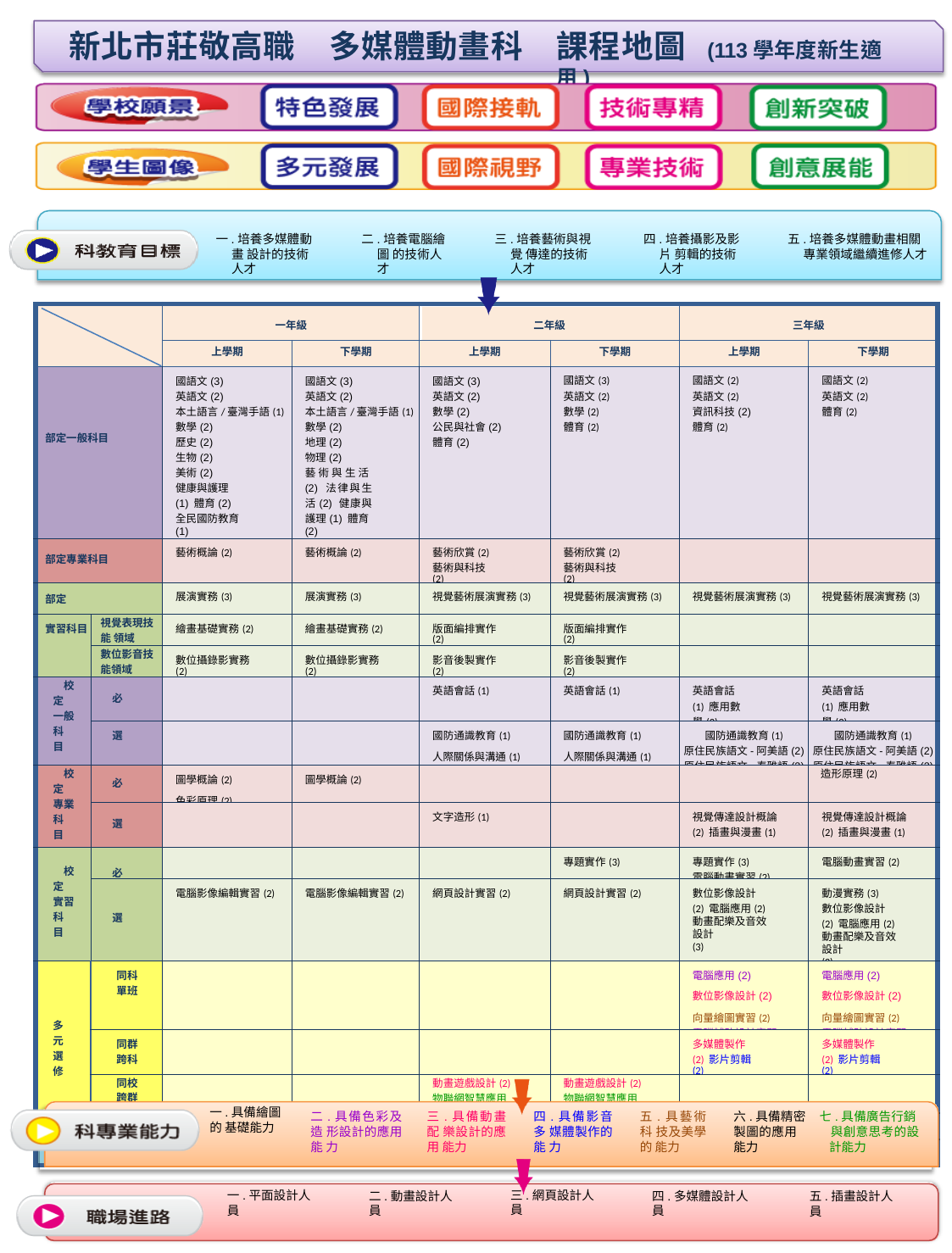

新北市莊敬高職
多媒體動畫科
課程地圖 (113學年度新生適用)

一.培養多媒體動畫 設計的技術人才
二.培養電腦繪圖 的技術人才
三.培養藝術與視覺 傳達的技術人才
四.培養攝影及影片 剪輯的技術人才
五.培養多媒體動畫相關 專業領域繼續進修人才

|  |  | 一年級 |  | 二年級 |  | 三年級 |  |
| --- | --- | --- | --- | --- | --- | --- | --- |
|  |  | 上學期 | 下學期 | 上學期 | 下學期 | 上學期 | 下學期 |
| 部定一般科目 |  | 國語文(3) 英語文(2) 本土語言/臺灣手語(1) 數學(2) 歷史(2) 生物(2) 美術(2) 健康與護理(1) 體育(2) 全民國防教育(1) | 國語文(3) 英語文(2) 本土語言/臺灣手語(1) 數學(2) 地理(2) 物理(2) 藝術與生活(2) 法律與生活(2) 健康與護理(1) 體育(2) 全民國防教育(1) | 國語文(3) 英語文(2) 數學(2) 公民與社會(2) 體育(2) | 國語文(3) 英語文(2) 數學(2) 體育(2) | 國語文(2) 英語文(2) 資訊科技(2) 體育(2) | 國語文(2) 英語文(2) 體育(2) |
| 部定專業科目 |  | 藝術概論(2) | 藝術概論(2) | 藝術欣賞(2) 藝術與科技(2) | 藝術欣賞(2) 藝術與科技(2) |  |  |
| 部定 |  | 展演實務(3) | 展演實務(3) | 視覺藝術展演實務(3) | 視覺藝術展演實務(3) | 視覺藝術展演實務(3) | 視覺藝術展演實務(3) |
| 實習科目 | 視覺表現技能 領域 | 繪畫基礎實務(2) | 繪畫基礎實務(2) | 版面編排實作(2) | 版面編排實作(2) |  |  |
|  | 數位影音技能領域 | 數位攝錄影實務(2) | 數位攝錄影實務(2) | 影音後製實作(2) | 影音後製實作(2) |  |  |
| 校定 一般科 目 | 必 |  |  | 英語會話(1) | 英語會話(1) | 英語會話(1) 應用數學(2) | 英語會話(1) 應用數學(2) |
|  | 選 |  |  | 國防通識教育(1) 人際關係與溝通(1) | 國防通識教育(1) 人際關係與溝通(1) | 國防通識教育(1) 原住民族語文-阿美語(2) 原住民族語文-泰雅語(2) | 國防通識教育(1) 原住民族語文-阿美語(2) 原住民族語文-泰雅語(2) |
| 校定 專業科 目 | 必 | 圖學概論(2) 色彩原理(2) | 圖學概論(2) |  |  |  | 造形原理(2) |
|  | 選 |  |  | 文字造形(1) |  | 視覺傳達設計概論(2) 插畫與漫畫(1) | 視覺傳達設計概論(2) 插畫與漫畫(1) |
| 校定 實習科 目 | 必 |  |  |  | 專題實作(3) | 專題實作(3) 電腦動畫實習(2) | 電腦動畫實習(2) |
|  | 選 | 電腦影像編輯實習(2) | 電腦影像編輯實習(2) | 網頁設計實習(2) | 網頁設計實習(2) | 數位影像設計(2) 電腦應用(2) 動畫配樂及音效設計 (3) | 動漫實務(3) 數位影像設計(2) 電腦應用(2) 動畫配樂及音效設計 (3) |
| 多 元 選 修 | 同科 單班 |  |  |  |  | 電腦應用(2) 數位影像設計(2) 向量繪圖實習(2) 電腦輔助設計實習(2) | 電腦應用(2) 數位影像設計(2) 向量繪圖實習(2) 電腦輔助設計實習(2) |
|  | 同群 跨科 |  |  |  |  | 多媒體製作(2) 影片剪輯(2) | 多媒體製作(2) 影片剪輯(2) |
|  | 同校 跨群 |  |  | 動畫遊戲設計(2) 物聯網智慧應用(2) | 動畫遊戲設計(2) 物聯網智慧應用(2) |  |  |
| 彈性學習時間 |  | 彈性學習時間(1) | 彈性學習時間(1) | 彈性學習時間(1) | 彈性學習時間(1) | 彈性學習時間(0) | 彈性學習時間(0) |
| 團體活動時間 |  | 團體活動時間(3) | 團體活動時間(3) | 團體活動時間(3) | 團體活動時間(3) | 團體活動時間(3) | 團體活動時間(3) |

一.具備繪圖的 基礎能力
二.具備色彩及造 形設計的應用能 力
三.具備動畫配 樂設計的應用 能力
四.具備影音多 媒體製作的能 力
五.具藝術科 技及美學的 能力
六.具備精密    七.具備廣告行銷  製圖的應用          與創意思考的設 能力	計能力

三.網頁設計人員
一.平面設計人員
二.動畫設計人員
四.多媒體設計人員
五.插畫設計人員